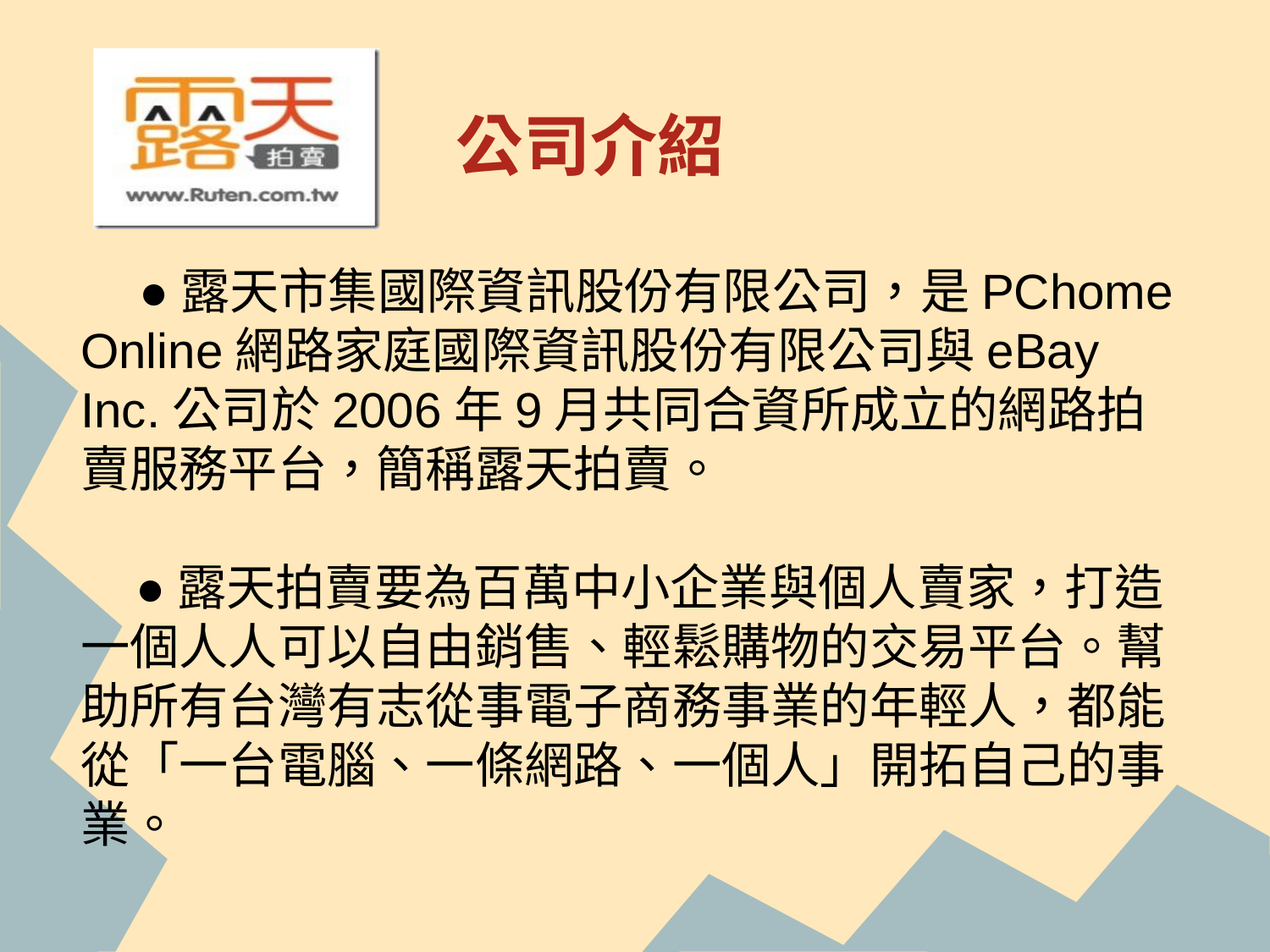

# 公司介紹

    ●露天市集國際資訊股份有限公司，是PChome
Online網路家庭國際資訊股份有限公司與eBay Inc.公司於2006年9月共同合資所成立的網路拍賣服務平台，簡稱露天拍賣。

    ●露天拍賣要為百萬中小企業與個人賣家，打造一個人人可以自由銷售、輕鬆購物的交易平台。幫助所有台灣有志從事電子商務事業的年輕人，都能從「一台電腦、一條網路、一個人」開拓自己的事業。